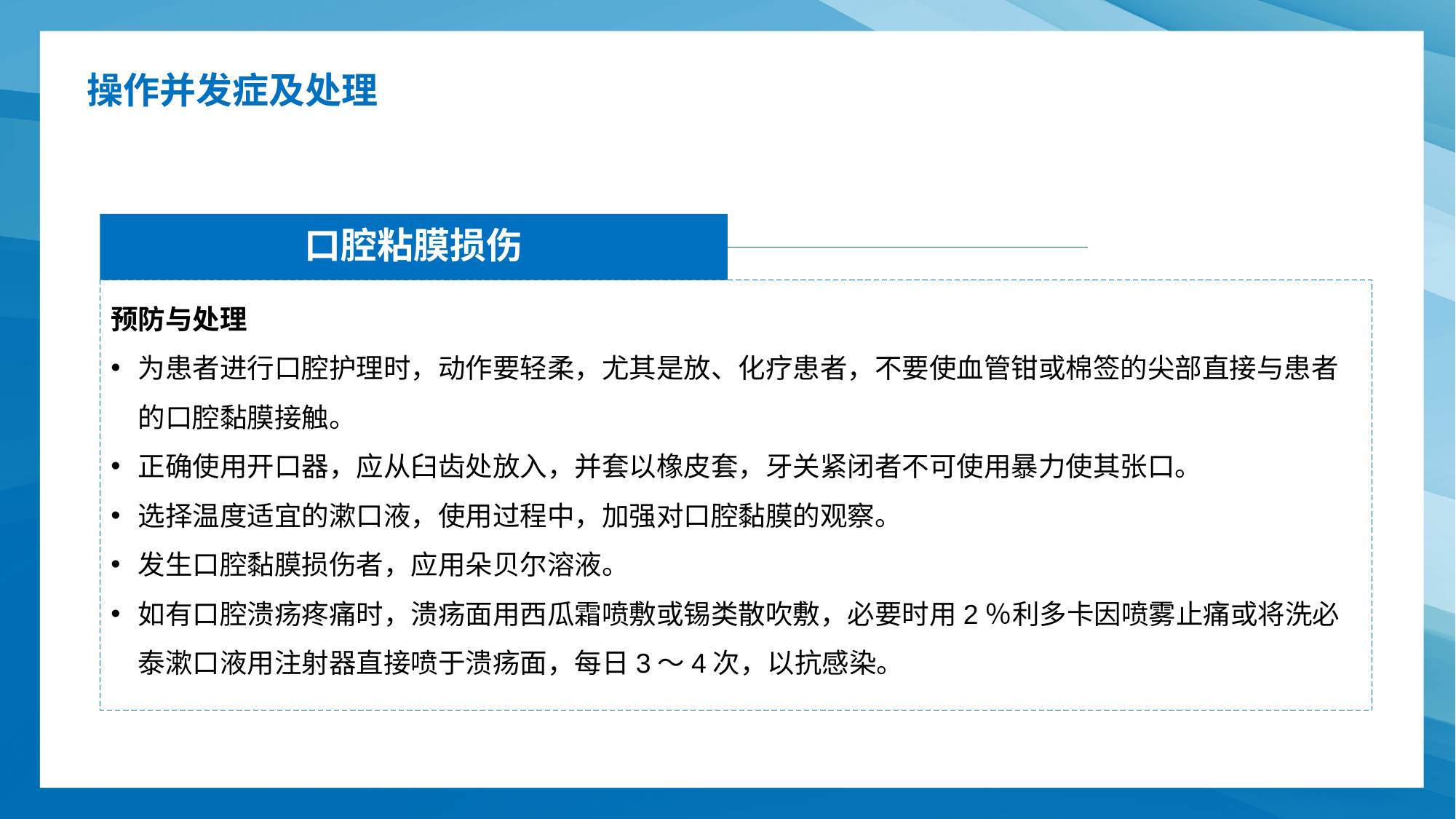

操作并发症及处理
口腔粘膜损伤
预防与处理
为患者进行口腔护理时，动作要轻柔，尤其是放、化疗患者，不要使血管钳或棉签的尖部直接与患者的口腔黏膜接触。
正确使用开口器，应从臼齿处放入，并套以橡皮套，牙关紧闭者不可使用暴力使其张口。
选择温度适宜的漱口液，使用过程中，加强对口腔黏膜的观察。
发生口腔黏膜损伤者，应用朵贝尔溶液。
如有口腔溃疡疼痛时，溃疡面用西瓜霜喷敷或锡类散吹敷，必要时用2％利多卡因喷雾止痛或将洗必泰漱口液用注射器直接喷于溃疡面，每日3～4次，以抗感染。